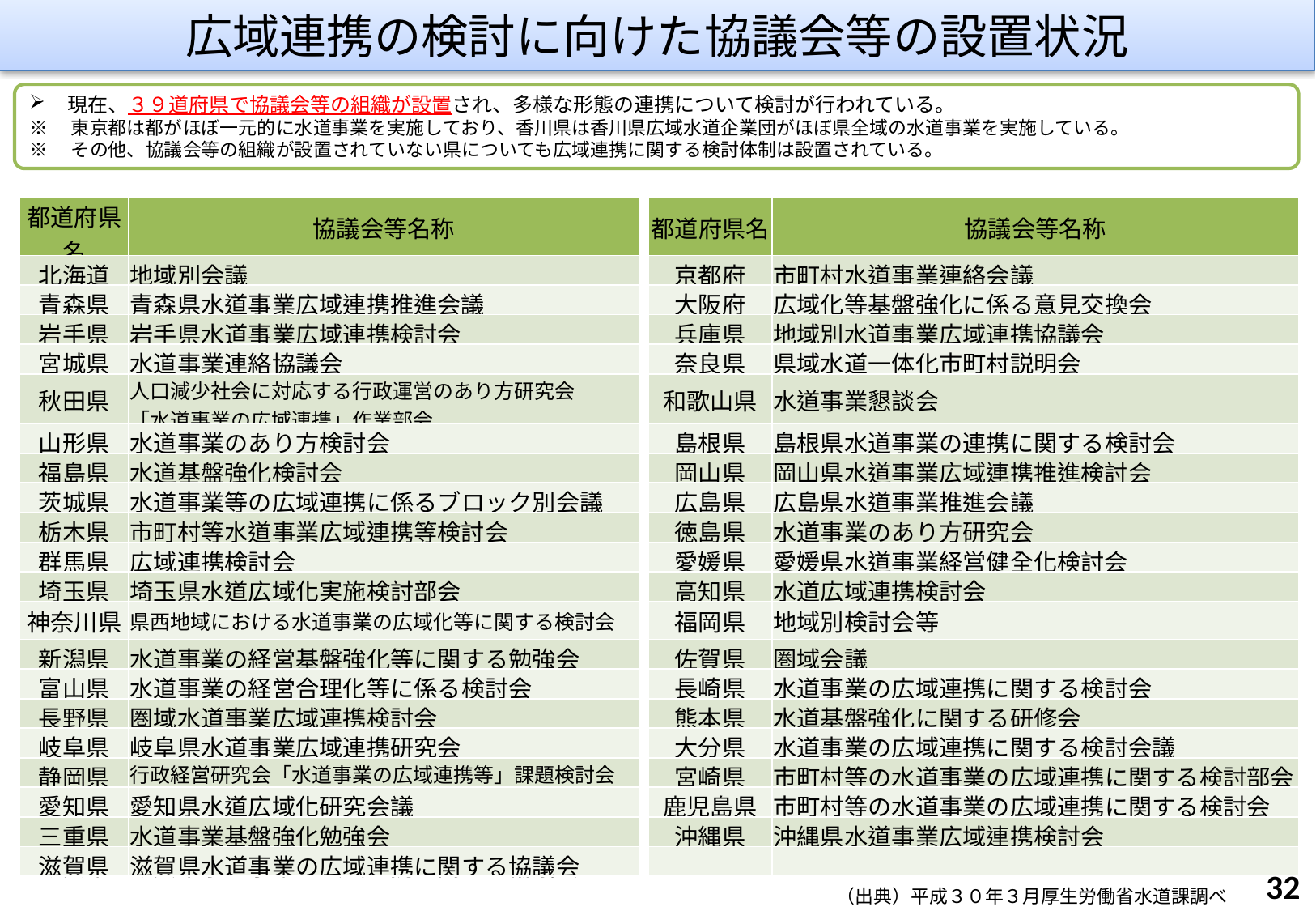

広域連携の検討に向けた協議会等の設置状況
現在、３９道府県で協議会等の組織が設置され、多様な形態の連携について検討が行われている。
※　東京都は都がほぼ一元的に水道事業を実施しており、香川県は香川県広域水道企業団がほぼ県全域の水道事業を実施している。
※　その他、協議会等の組織が設置されていない県についても広域連携に関する検討体制は設置されている。
| 都道府県名 | 協議会等名称 |  | 都道府県名 | 協議会等名称 |
| --- | --- | --- | --- | --- |
| 北海道 | 地域別会議 |  | 京都府 | 市町村水道事業連絡会議 |
| 青森県 | 青森県水道事業広域連携推進会議 |  | 大阪府 | 広域化等基盤強化に係る意見交換会 |
| 岩手県 | 岩手県水道事業広域連携検討会 |  | 兵庫県 | 地域別水道事業広域連携協議会 |
| 宮城県 | 水道事業連絡協議会 |  | 奈良県 | 県域水道一体化市町村説明会 |
| 秋田県 | 人口減少社会に対応する行政運営のあり方研究会 「水道事業の広域連携」作業部会 |  | 和歌山県 | 水道事業懇談会 |
| 山形県 | 水道事業のあり方検討会 |  | 島根県 | 島根県水道事業の連携に関する検討会 |
| 福島県 | 水道基盤強化検討会 |  | 岡山県 | 岡山県水道事業広域連携推進検討会 |
| 茨城県 | 水道事業等の広域連携に係るブロック別会議 |  | 広島県 | 広島県水道事業推進会議 |
| 栃木県 | 市町村等水道事業広域連携等検討会 |  | 徳島県 | 水道事業のあり方研究会 |
| 群馬県 | 広域連携検討会 |  | 愛媛県 | 愛媛県水道事業経営健全化検討会 |
| 埼玉県 | 埼玉県水道広域化実施検討部会 |  | 高知県 | 水道広域連携検討会 |
| 神奈川県 | 県西地域における水道事業の広域化等に関する検討会 |  | 福岡県 | 地域別検討会等 |
| 新潟県 | 水道事業の経営基盤強化等に関する勉強会 |  | 佐賀県 | 圏域会議 |
| 富山県 | 水道事業の経営合理化等に係る検討会 |  | 長崎県 | 水道事業の広域連携に関する検討会 |
| 長野県 | 圏域水道事業広域連携検討会 |  | 熊本県 | 水道基盤強化に関する研修会 |
| 岐阜県 | 岐阜県水道事業広域連携研究会 |  | 大分県 | 水道事業の広域連携に関する検討会議 |
| 静岡県 | 行政経営研究会「水道事業の広域連携等」課題検討会 |  | 宮崎県 | 市町村等の水道事業の広域連携に関する検討部会 |
| 愛知県 | 愛知県水道広域化研究会議 |  | 鹿児島県 | 市町村等の水道事業の広域連携に関する検討会 |
| 三重県 | 水道事業基盤強化勉強会 |  | 沖縄県 | 沖縄県水道事業広域連携検討会 |
| 滋賀県 | 滋賀県水道事業の広域連携に関する協議会 |  |  |  |
30/5/8
時点修正
32
（出典）平成３０年３月厚生労働省水道課調べ